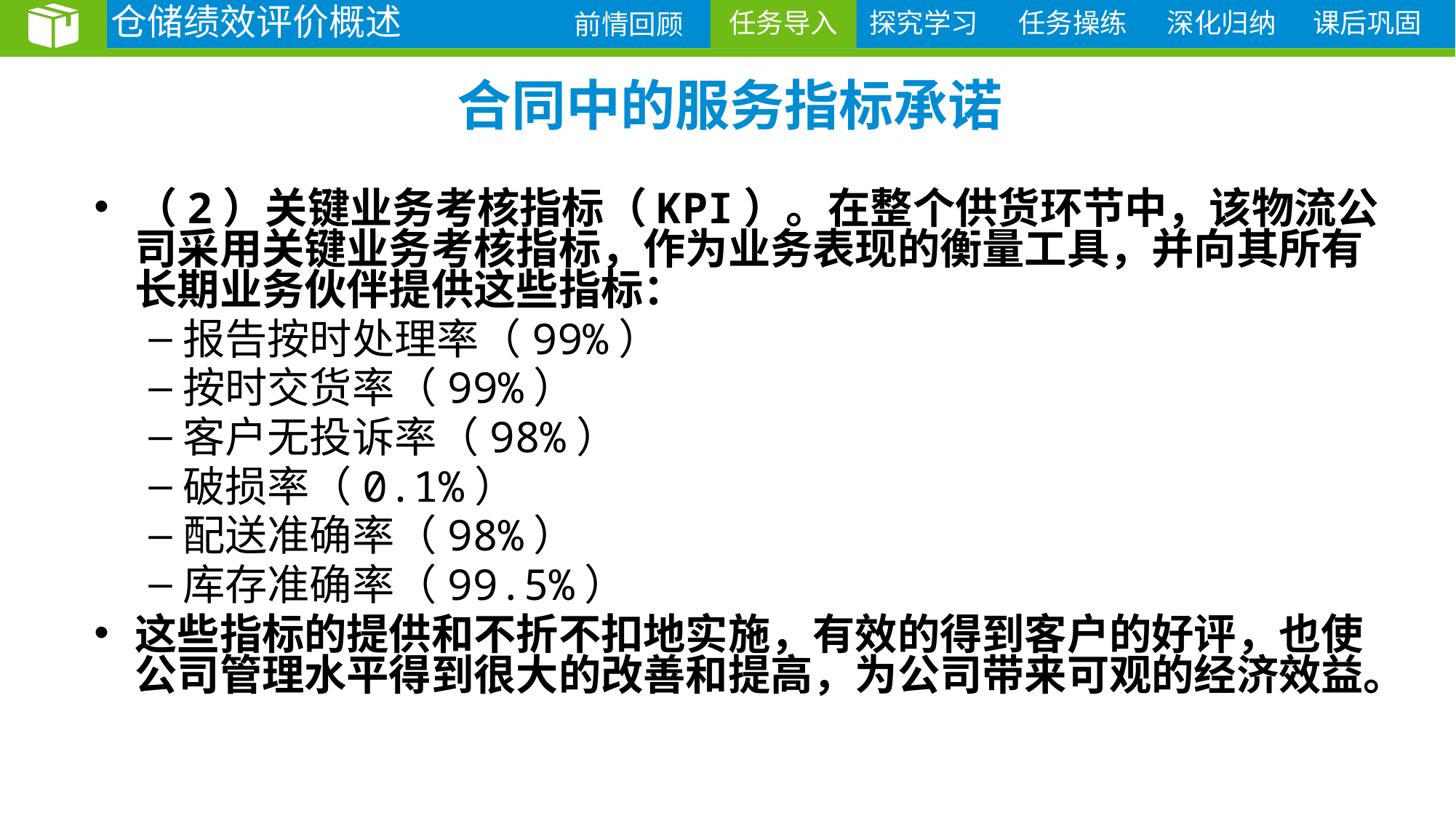

仓储绩效评价概述
任务导入
# 合同中的服务指标承诺
（2）关键业务考核指标（KPI）。在整个供货环节中，该物流公司采用关键业务考核指标，作为业务表现的衡量工具，并向其所有长期业务伙伴提供这些指标：
报告按时处理率（99%）
按时交货率（99%）
客户无投诉率（98%）
破损率（0.1%）
配送准确率（98%）
库存准确率（99.5%）
这些指标的提供和不折不扣地实施，有效的得到客户的好评，也使公司管理水平得到很大的改善和提高，为公司带来可观的经济效益。